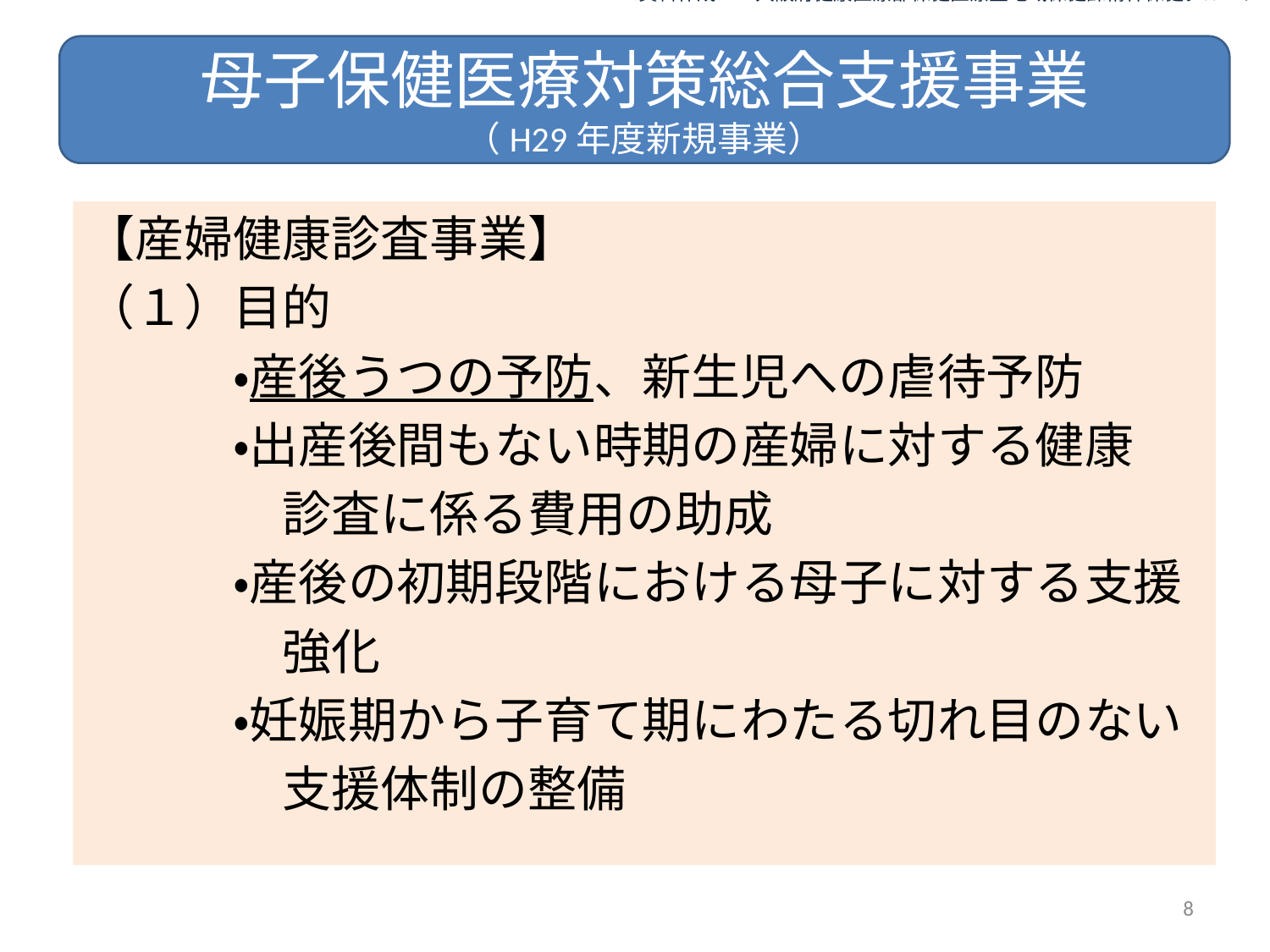

＜資料作成＞　大阪府健康医療部保健医療室地域保健課精神保健グループ
母子保健医療対策総合支援事業
（H29年度新規事業）
【産婦健康診査事業】
（１）目的
　　　・産後うつの予防、新生児への虐待予防
　　　・出産後間もない時期の産婦に対する健康
　　　　診査に係る費用の助成
　　　・産後の初期段階における母子に対する支援
　　　　強化
　　　・妊娠期から子育て期にわたる切れ目のない
　　　　支援体制の整備

8